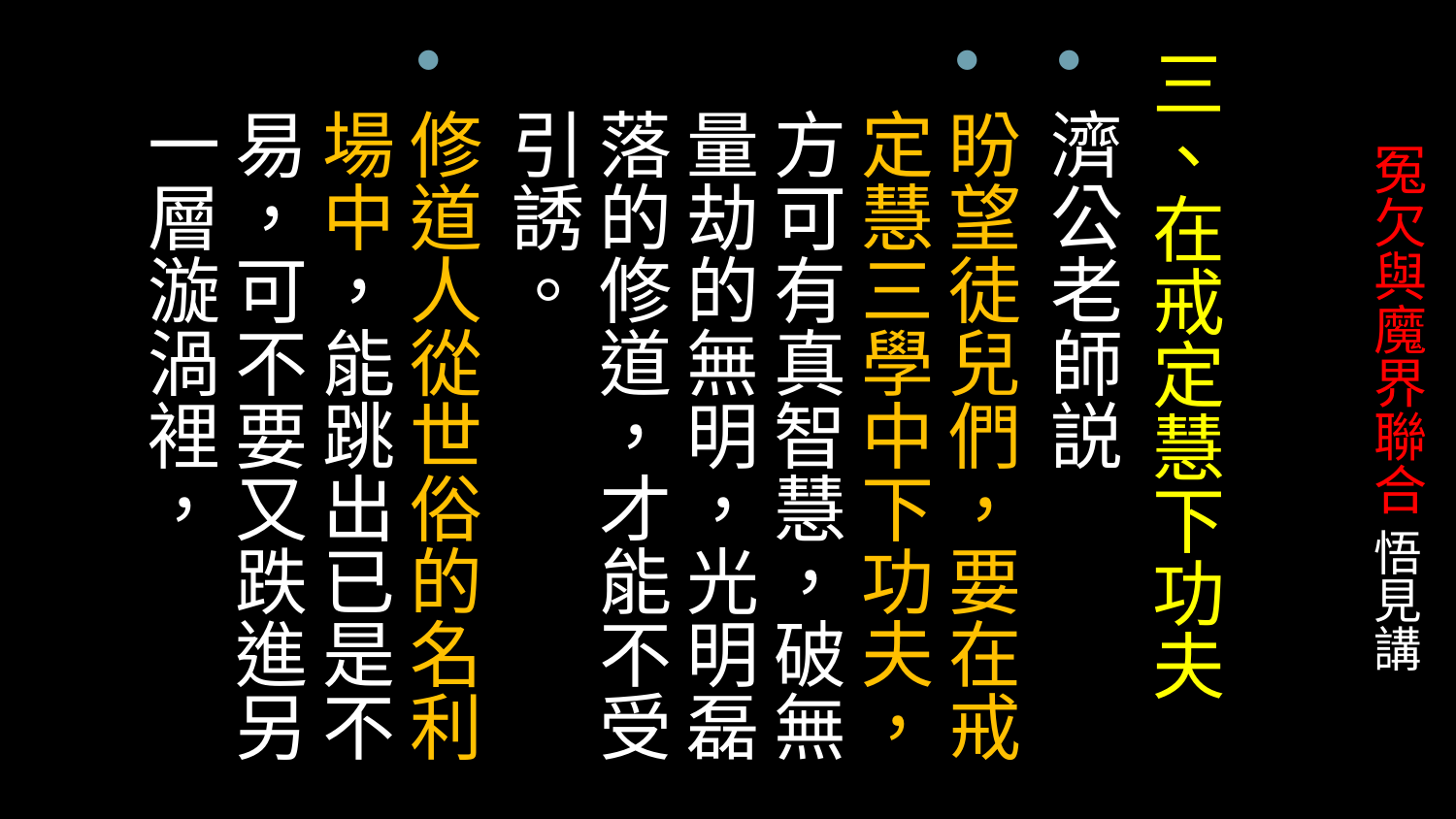

# 冤欠與魔界聯合 悟見講
三、在戒定慧下功夫
濟公老師説
盼望徒兒們，要在戒定慧三學中下功夫，方可有真智慧，破無量劫的無明，光明磊落的修道，才能不受引誘。
修道人從世俗的名利場中，能跳出已是不易，可不要又跌進另一層漩渦裡，